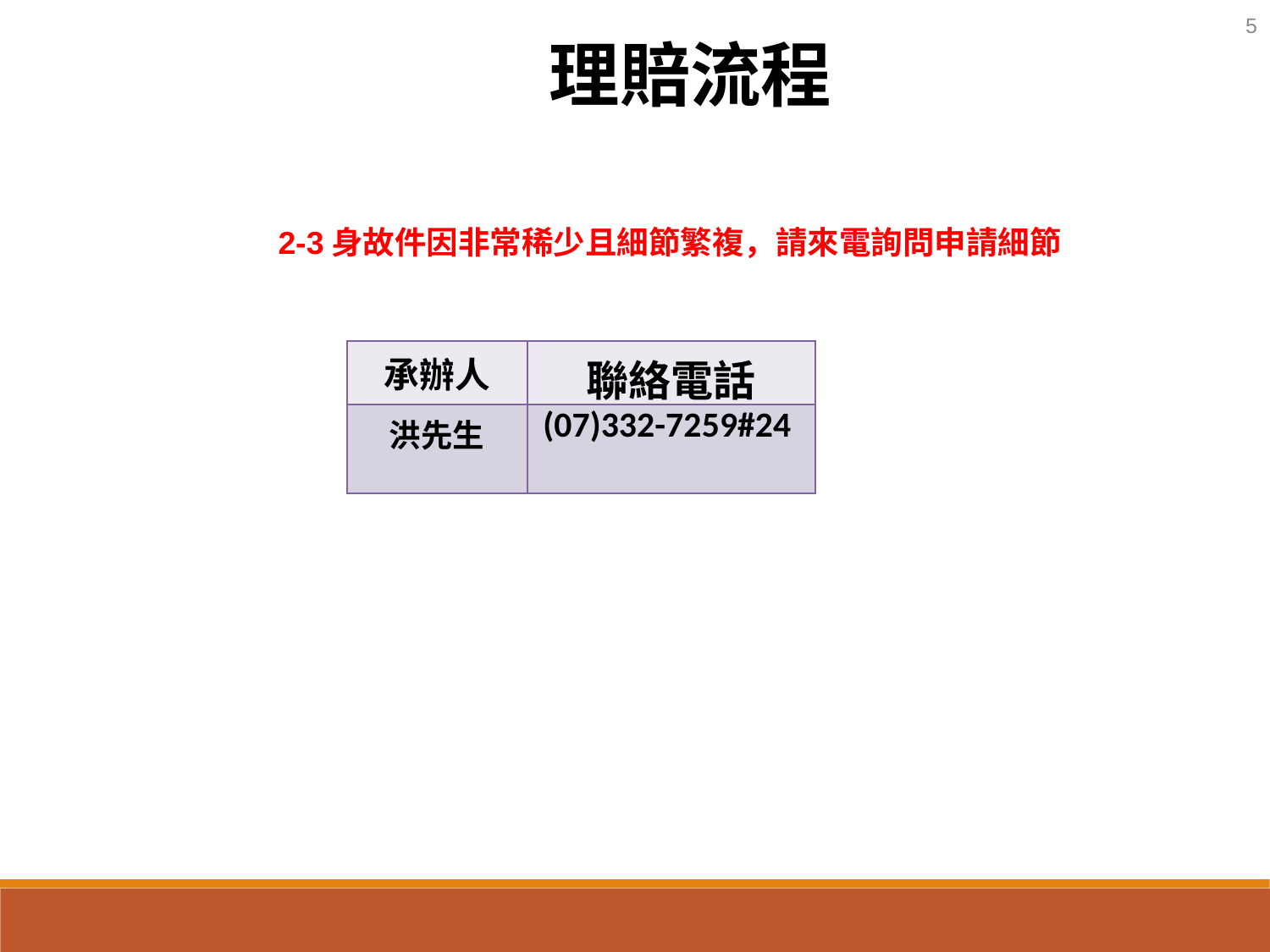

5
理賠流程
2-3身故件因非常稀少且細節繁複，請來電詢問申請細節
| 承辦人 | 聯絡電話 |
| --- | --- |
| 洪先生 | (07)332-7259#24 |